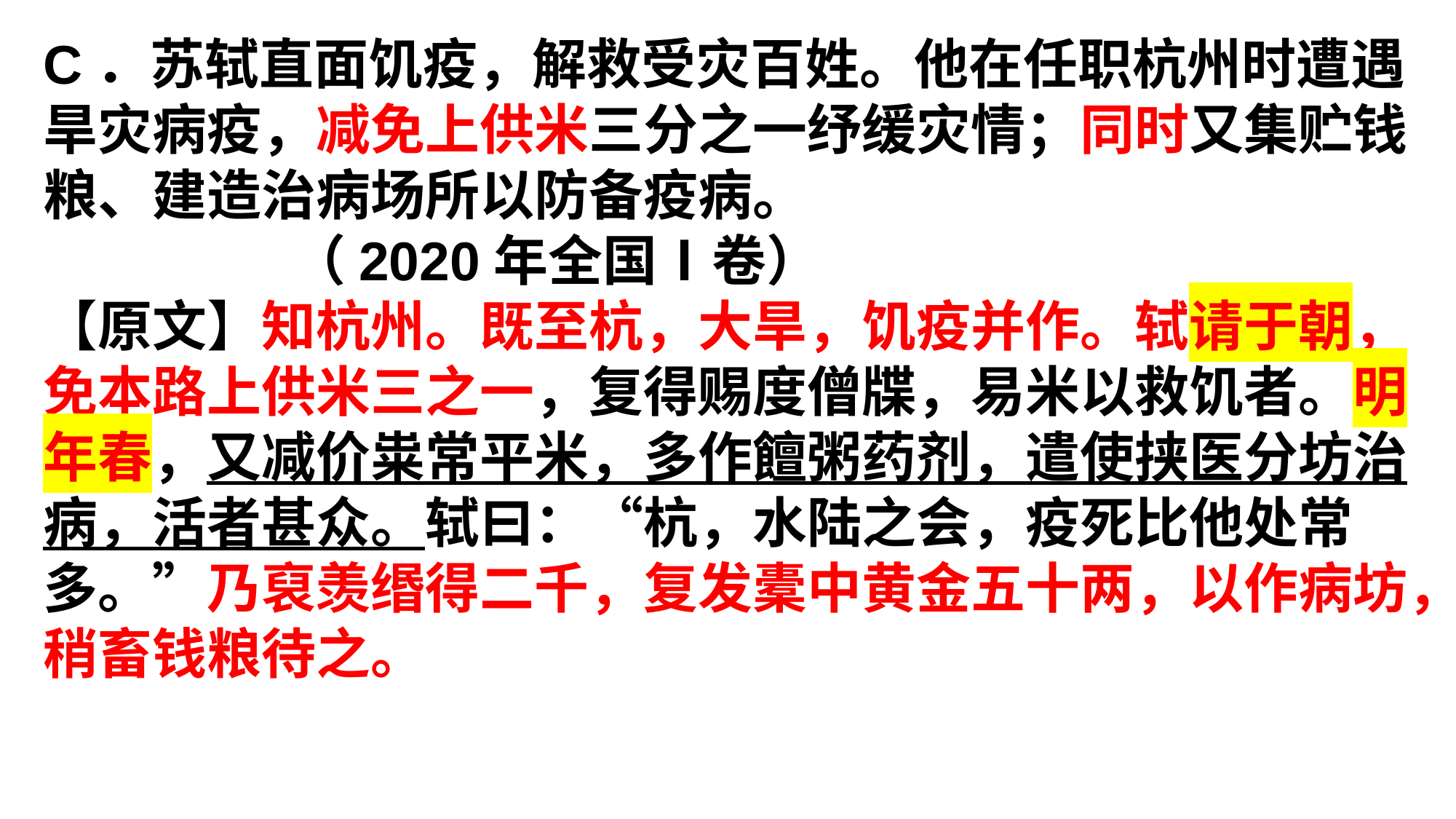

C．苏轼直面饥疫，解救受灾百姓。他在任职杭州时遭遇旱灾病疫，减免上供米三分之一纾缓灾情；同时又集贮钱粮、建造治病场所以防备疫病。
                   （2020年全国Ⅰ卷）
【原文】知杭州。既至杭，大旱，饥疫并作。轼请于朝，免本路上供米三之一，复得赐度僧牒，易米以救饥者。明年春，又减价粜常平米，多作饘粥药剂，遣使挟医分坊治病，活者甚众。轼曰：“杭，水陆之会，疫死比他处常多。”乃裒羡缗得二千，复发橐中黄金五十两，以作病坊，稍畜钱粮待之。